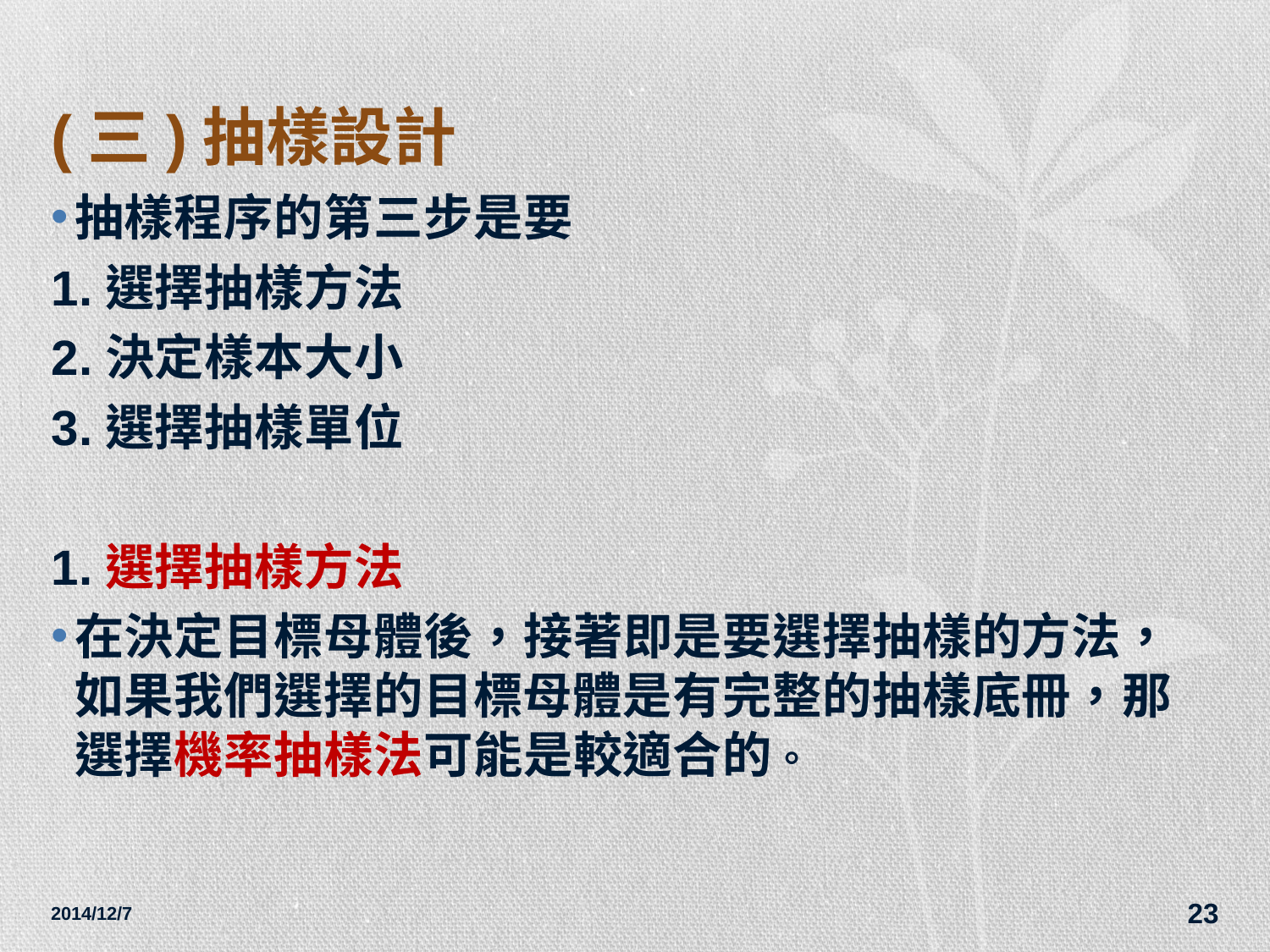

# (三)抽樣設計
抽樣程序的第三步是要
1.選擇抽樣方法
2.決定樣本大小
3.選擇抽樣單位

1.選擇抽樣方法
在決定目標母體後，接著即是要選擇抽樣的方法，如果我們選擇的目標母體是有完整的抽樣底冊，那選擇機率抽樣法可能是較適合的。

2014/12/7
23